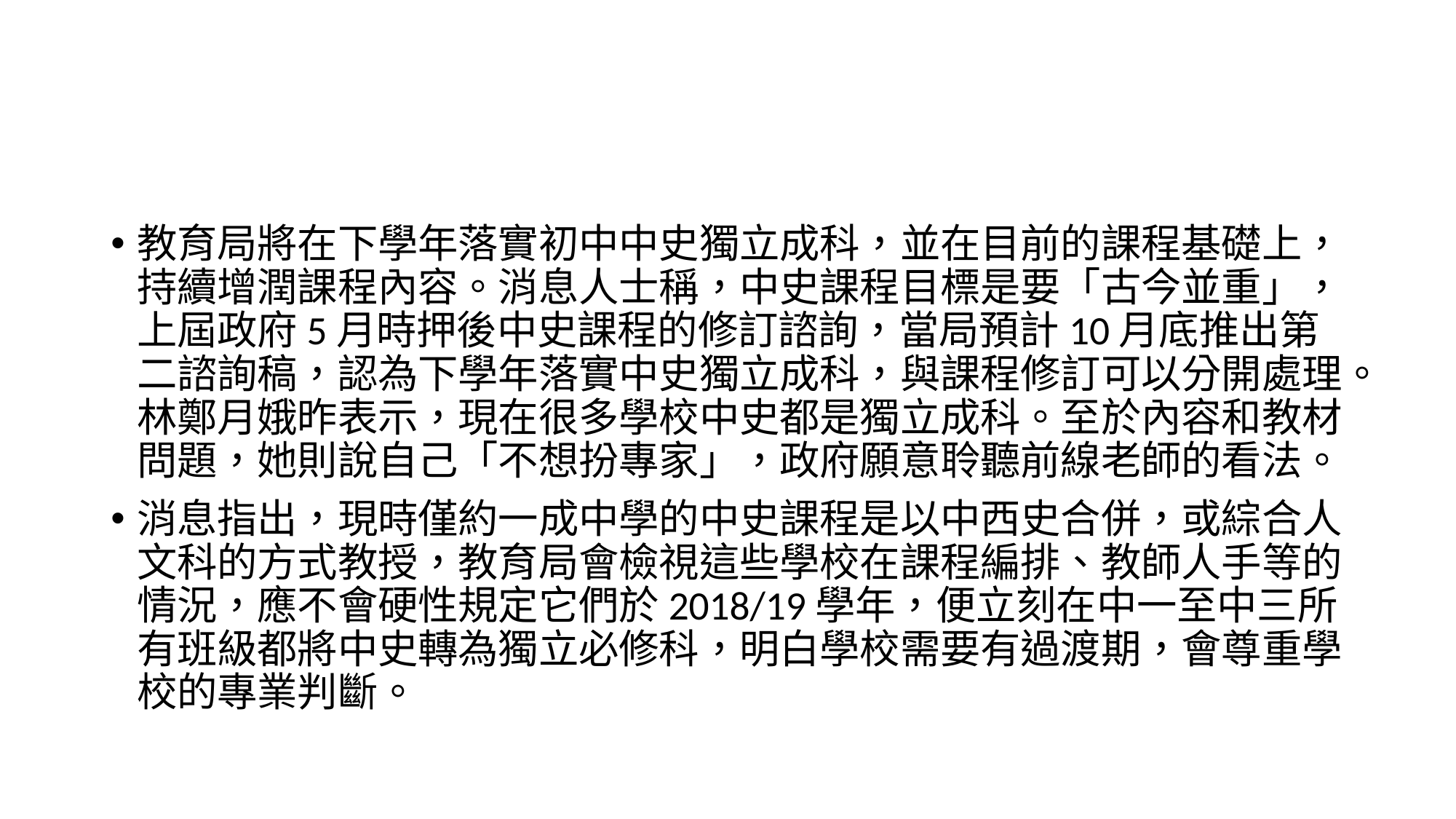

#
教育局將在下學年落實初中中史獨立成科，並在目前的課程基礎上，持續增潤課程內容。消息人士稱，中史課程目標是要「古今並重」，上屆政府5月時押後中史課程的修訂諮詢，當局預計10月底推出第二諮詢稿，認為下學年落實中史獨立成科，與課程修訂可以分開處理。林鄭月娥昨表示，現在很多學校中史都是獨立成科。至於內容和教材問題，她則說自己「不想扮專家」，政府願意聆聽前線老師的看法。
消息指出，現時僅約一成中學的中史課程是以中西史合併，或綜合人文科的方式教授，教育局會檢視這些學校在課程編排、教師人手等的情況，應不會硬性規定它們於2018/19學年，便立刻在中一至中三所有班級都將中史轉為獨立必修科，明白學校需要有過渡期，會尊重學校的專業判斷。